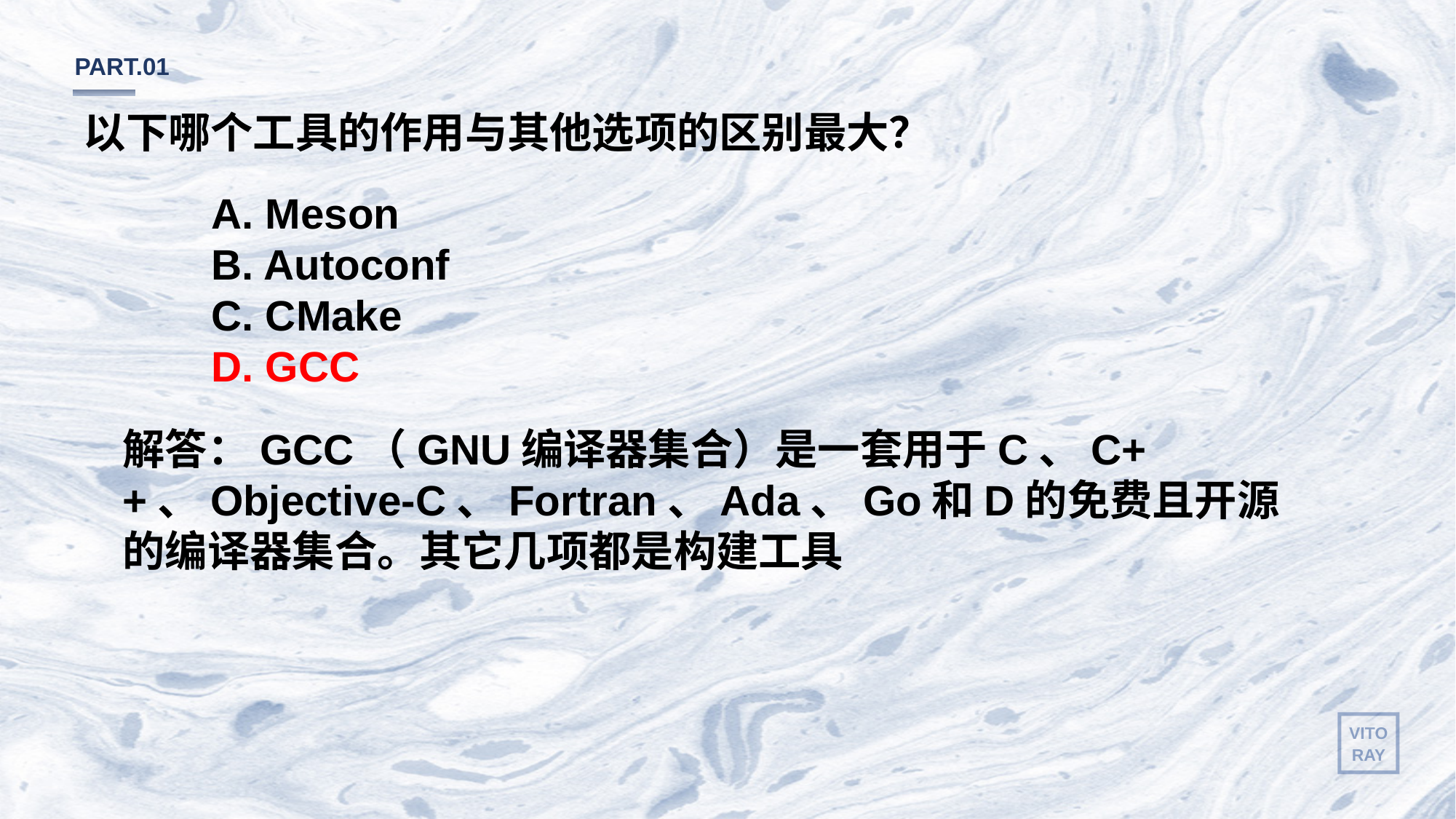

PART.01

以下哪个工具的作用与其他选项的区别最大？
A. Meson
B. Autoconf
C. CMake
D. GCC
解答：GCC（GNU编译器集合）是一套用于C、C++、Objective-C、Fortran、Ada、Go和D的免费且开源的编译器集合。其它几项都是构建工具

VITO
RAY